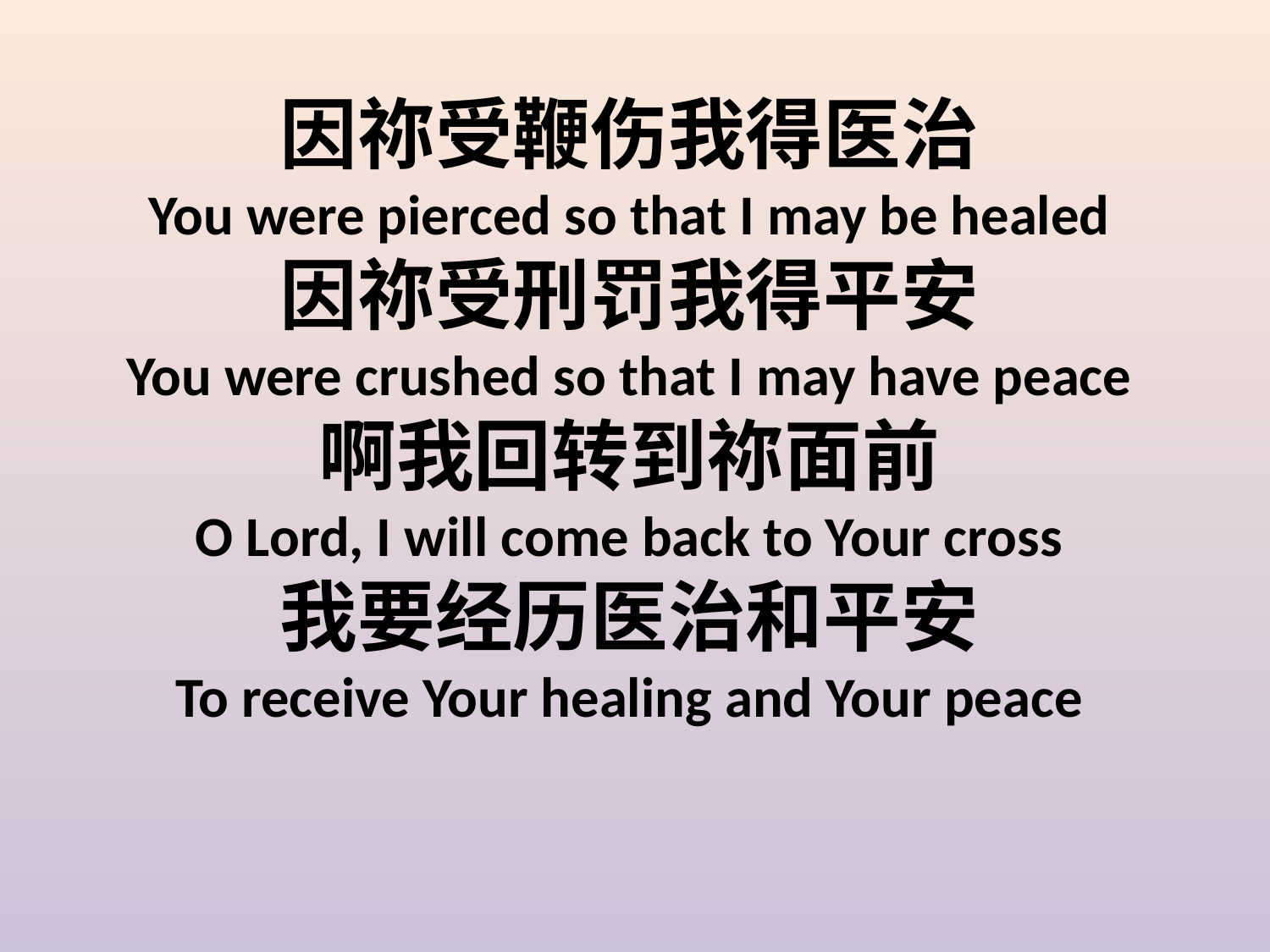

因祢受鞭伤我得医治
You were pierced so that I may be healed
因祢受刑罚我得平安
You were crushed so that I may have peace
啊我回转到祢面前
O Lord, I will come back to Your cross
我要经历医治和平安
To receive Your healing and Your peace